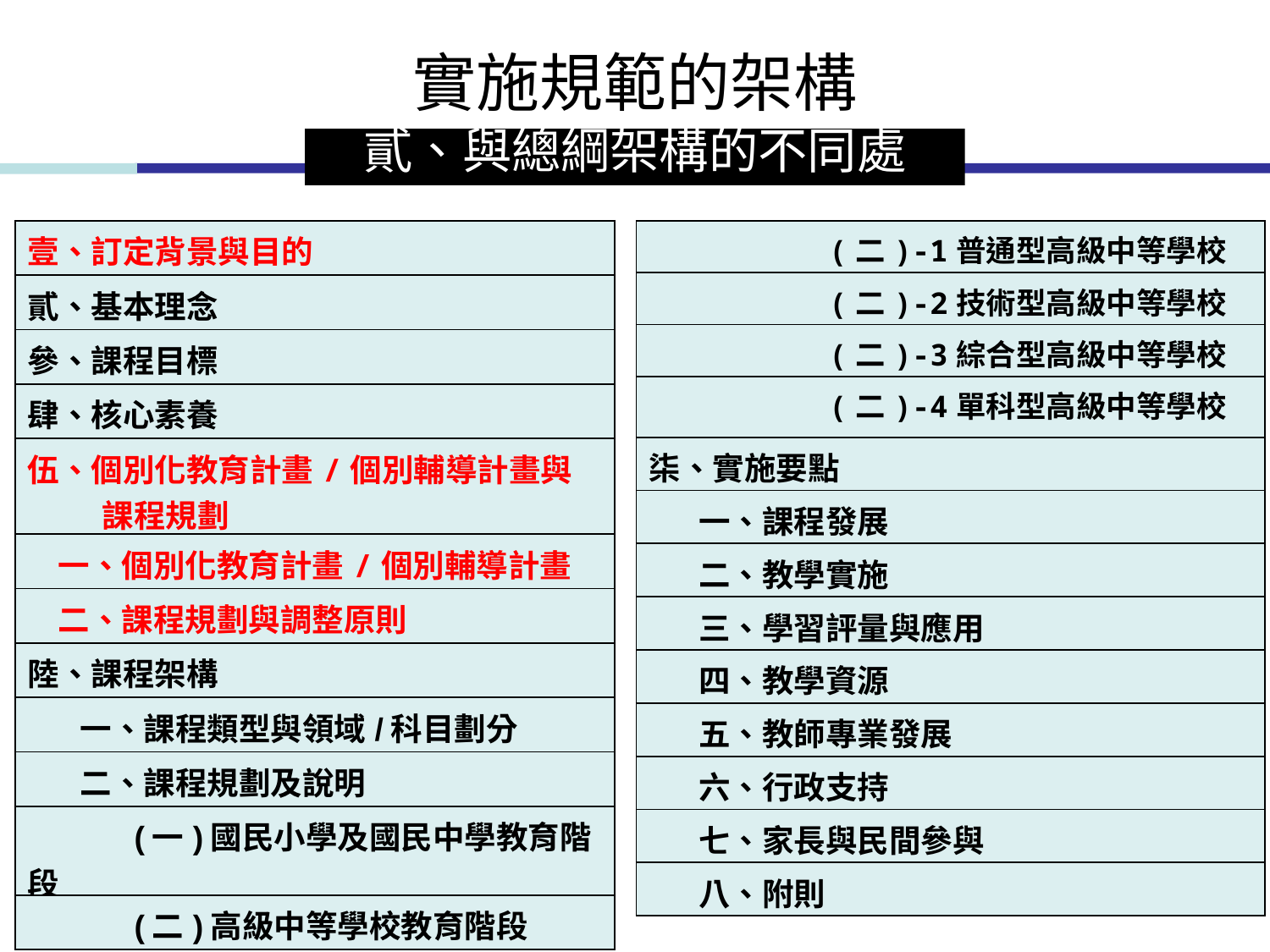

實施規範的架構
貳、與總綱架構的不同處

| 壹、訂定背景與目的 |
| --- |
| 貳、基本理念 |
| 參、課程目標 |
| 肆、核心素養 |
| 伍、個別化教育計畫/個別輔導計畫與課程規劃 |
| 一、個別化教育計畫/個別輔導計畫 |
| 二、課程規劃與調整原則 |
| 陸、課程架構 |
| 一、課程類型與領域/科目劃分 |
| 二、課程規劃及說明 |
| (一)國民小學及國民中學教育階段 |
| (二)高級中等學校教育階段 |
| (二)-1普通型高級中等學校 |
| --- |
| (二)-2技術型高級中等學校 |
| (二)-3綜合型高級中等學校 |
| (二)-4單科型高級中等學校 |
| 柒、實施要點 |
| 一、課程發展 |
| 二、教學實施 |
| 三、學習評量與應用 |
| 四、教學資源 |
| 五、教師專業發展 |
| 六、行政支持 |
| 七、家長與民間參與 |
| 八、附則 |